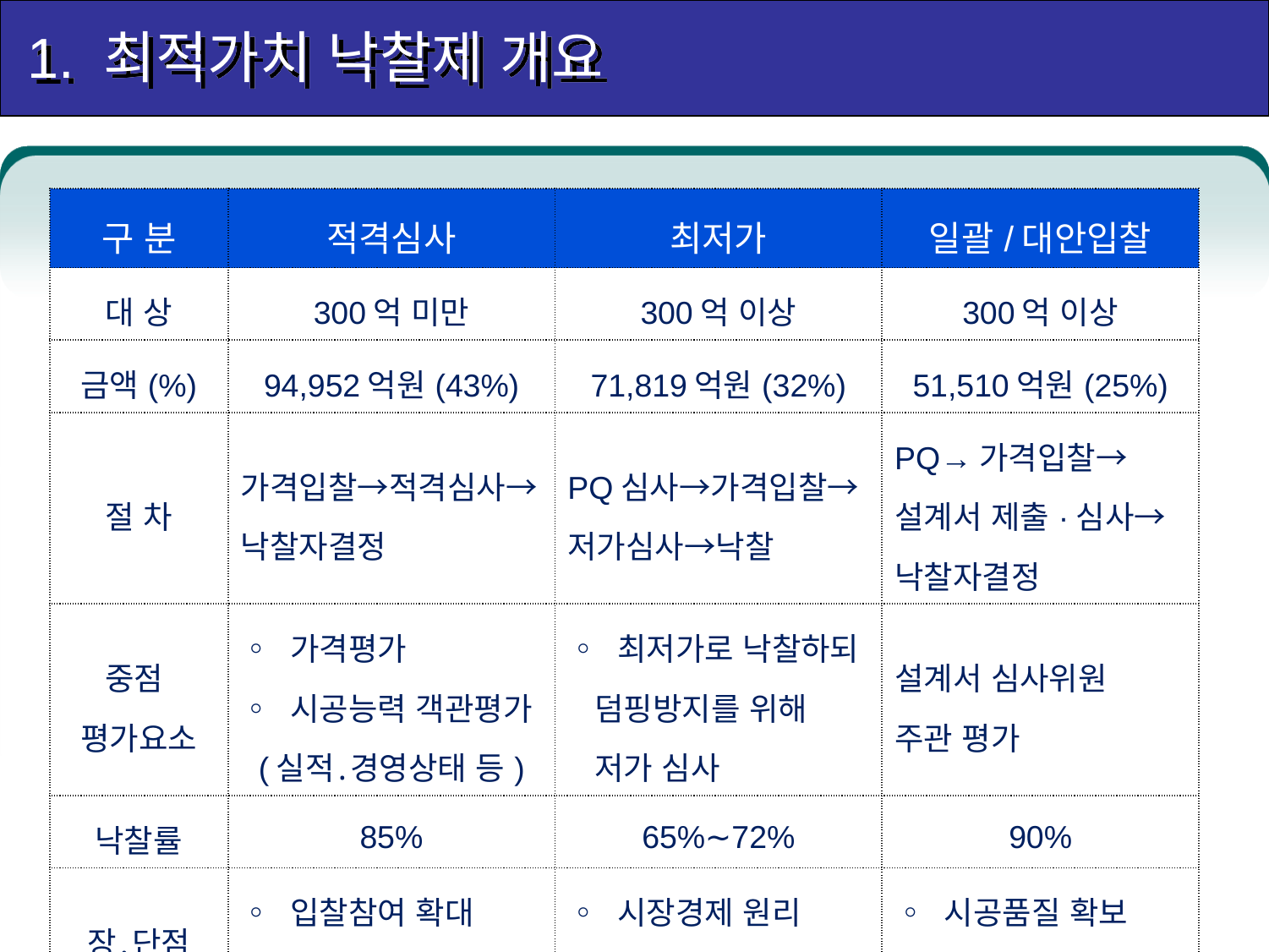

1. 최적가치 낙찰제 개요
| 구 분 | 적격심사 | 최저가 | 일괄/대안입찰 |
| --- | --- | --- | --- |
| 대 상 | 300억 미만 | 300억 이상 | 300억 이상 |
| 금액(%) | 94,952억원(43%) | 71,819억원(32%) | 51,510억원(25%) |
| 절 차 | 가격입찰→적격심사→낙찰자결정 | PQ심사→가격입찰→저가심사→낙찰 | PQ→가격입찰→ 설계서 제출·심사→낙찰자결정 |
| 중점 평가요소 | ◦ 가격평가 ◦ 시공능력 객관평가 (실적․경영상태 등) | ◦ 최저가로 낙찰하되 덤핑방지를 위해 저가 심사 | 설계서 심사위원 주관 평가 |
| 낙찰률 | 85% | 65%∼72% | 90% |
| 장․단점 | ◦ 입찰참여 확대 ◦ 업체 수 증가 | ◦ 시장경제 원리 ◦ 덤핑․부실 | ◦ 시공품질 확보 ◦ 대기업 독식 |